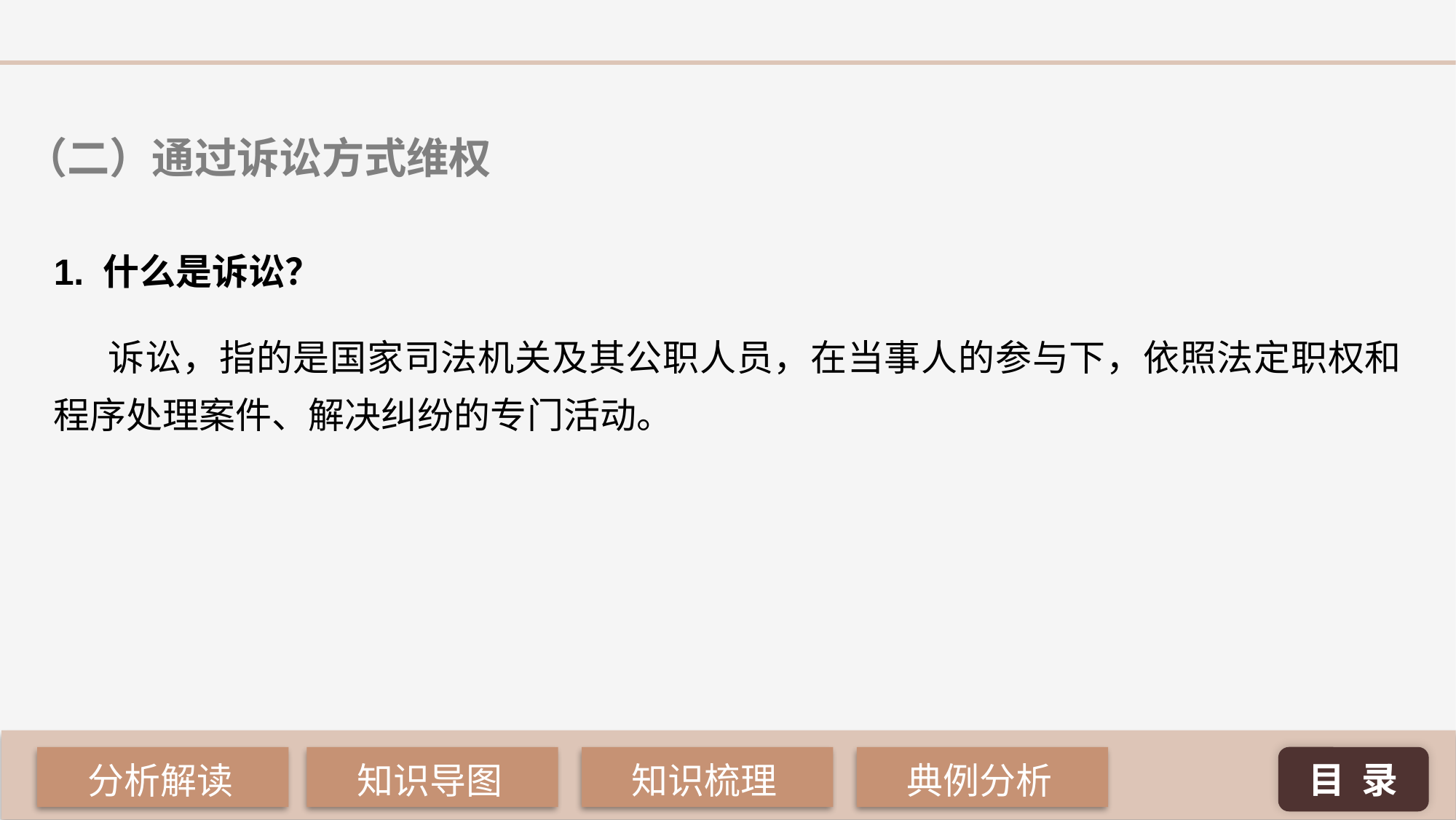

（二）通过诉讼方式维权
1. 什么是诉讼？
诉讼，指的是国家司法机关及其公职人员，在当事人的参与下，依照法定职权和程序处理案件、解决纠纷的专门活动。